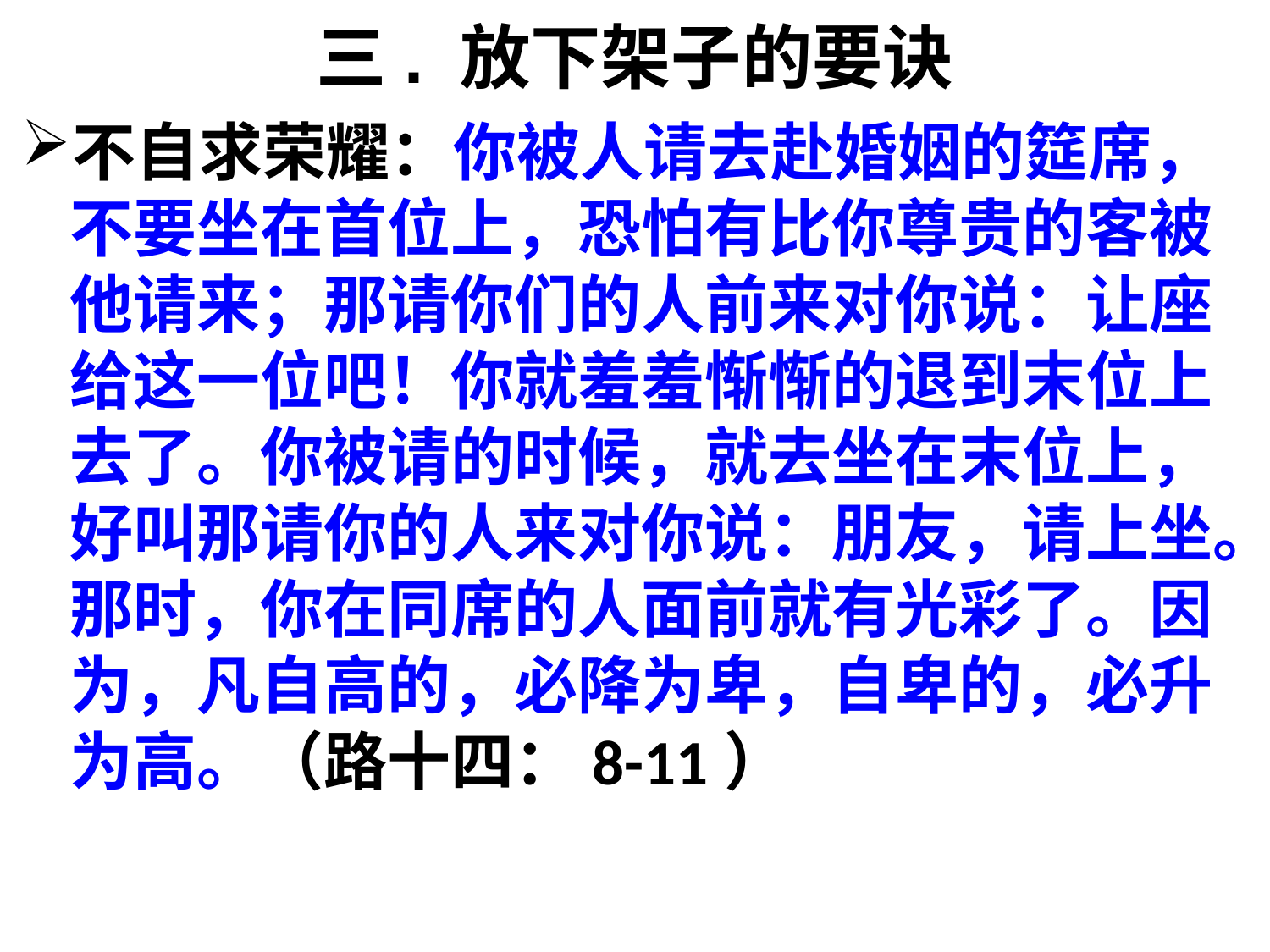

# 三. 放下架子的要诀
不自求荣耀：你被人请去赴婚姻的筵席，不要坐在首位上，恐怕有比你尊贵的客被他请来；那请你们的人前来对你说：让座给这一位吧！你就羞羞惭惭的退到末位上去了。你被请的时候，就去坐在末位上，好叫那请你的人来对你说：朋友，请上坐。那时，你在同席的人面前就有光彩了。因为，凡自高的，必降为卑，自卑的，必升为高。（路十四：8-11）